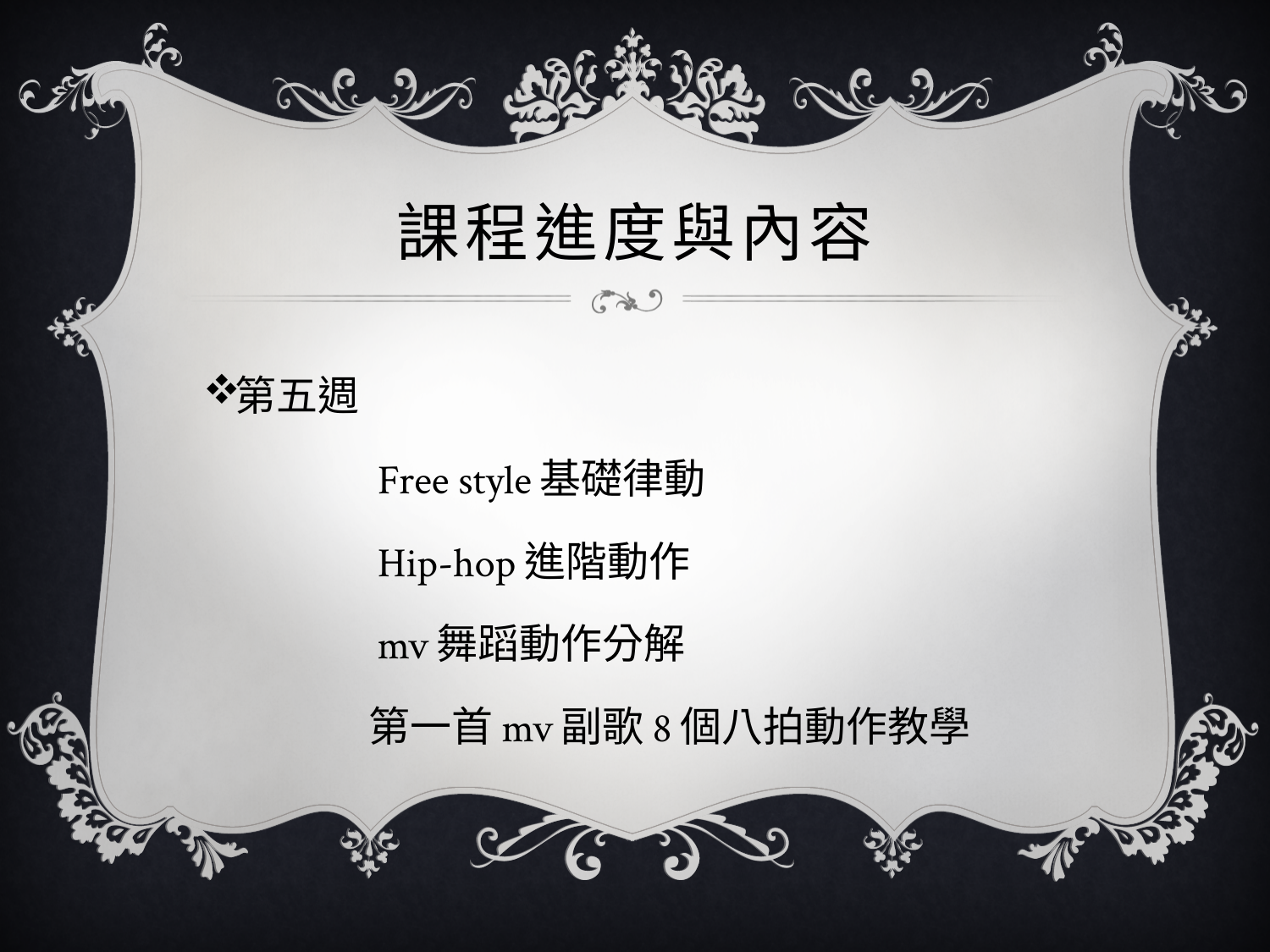

# 課程進度與內容
第五週
　　　　Free style基礎律動
　　　　Hip-hop進階動作
　　　　mv舞蹈動作分解
　　　　第一首mv副歌8個八拍動作教學